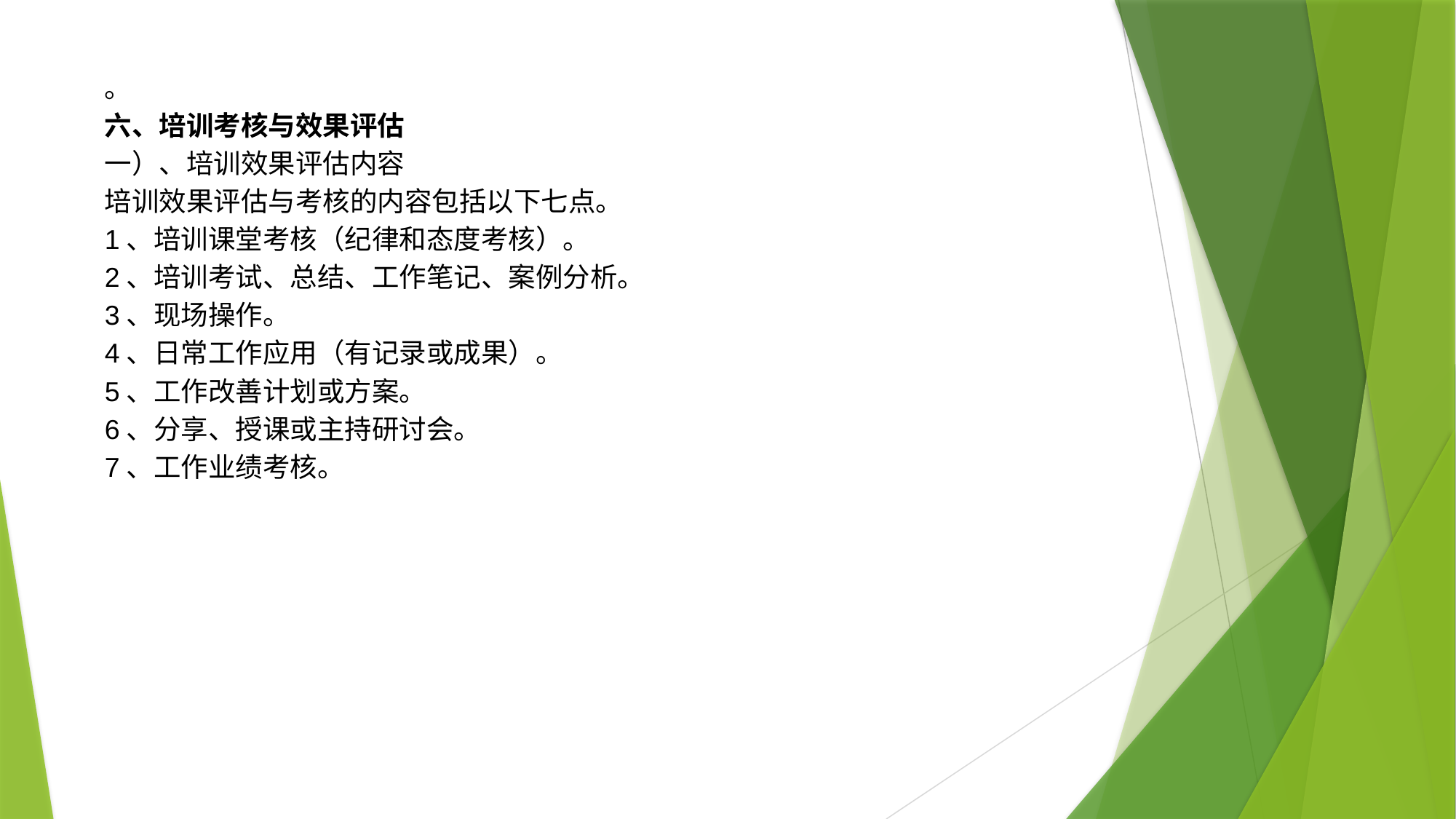

。
六、培训考核与效果评估
一）、培训效果评估内容
培训效果评估与考核的内容包括以下七点。
1、培训课堂考核（纪律和态度考核）。
2、培训考试、总结、工作笔记、案例分析。
3、现场操作。
4、日常工作应用（有记录或成果）。
5、工作改善计划或方案。
6、分享、授课或主持研讨会。
7、工作业绩考核。